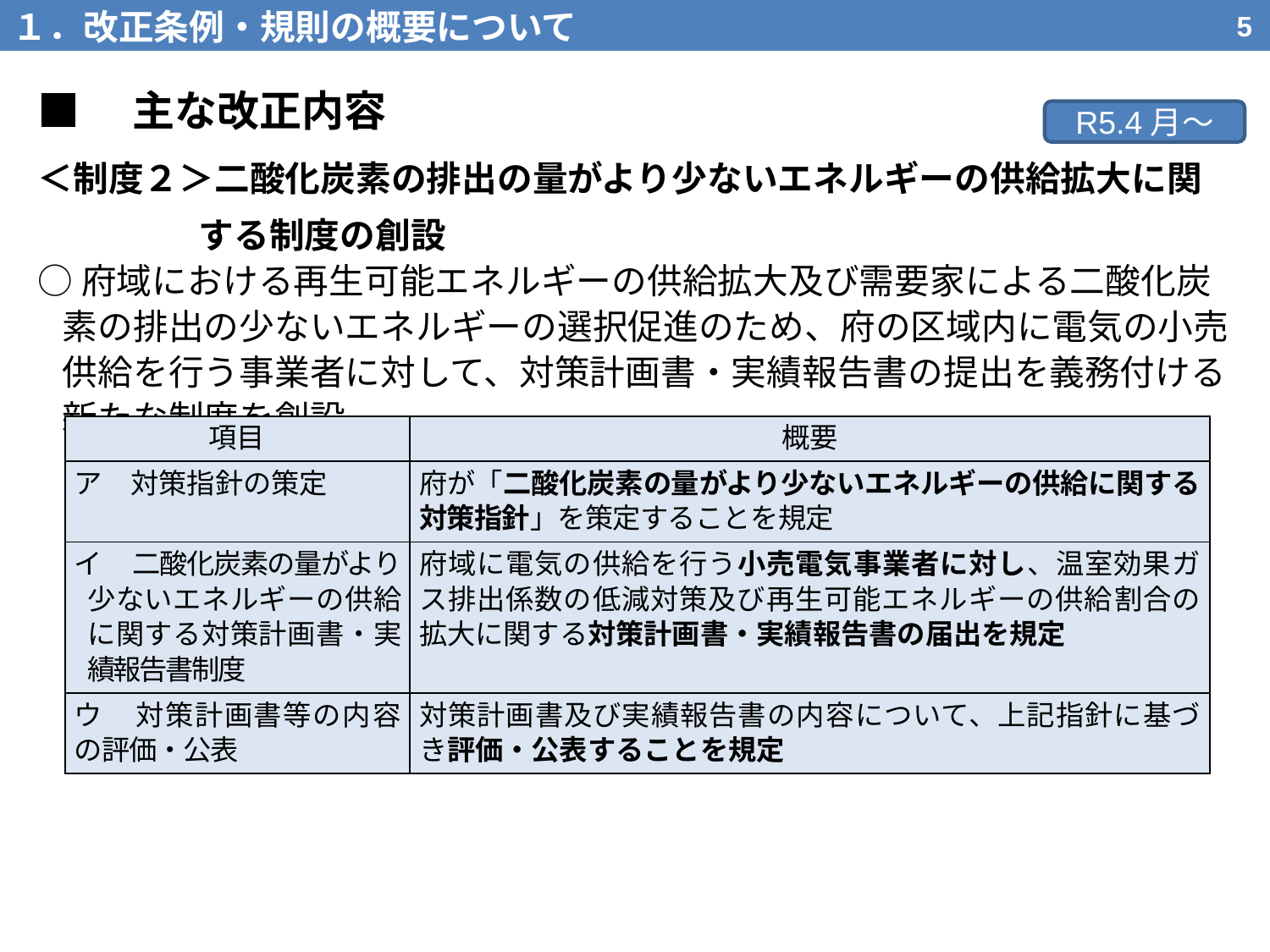

１．改正条例・規則の概要について
5
■　主な改正内容
R5.4月～
＜制度２＞二酸化炭素の排出の量がより少ないエネルギーの供給拡大に関する制度の創設
○府域における再生可能エネルギーの供給拡大及び需要家による二酸化炭素の排出の少ないエネルギーの選択促進のため、府の区域内に電気の小売供給を行う事業者に対して、対策計画書・実績報告書の提出を義務付ける新たな制度を創設
| 項目 | 概要 |
| --- | --- |
| ア　対策指針の策定 | 府が「二酸化炭素の量がより少ないエネルギーの供給に関する対策指針」を策定することを規定 |
| イ　二酸化炭素の量がより少ないエネルギーの供給に関する対策計画書・実績報告書制度 | 府域に電気の供給を行う小売電気事業者に対し、温室効果ガス排出係数の低減対策及び再生可能エネルギーの供給割合の拡大に関する対策計画書・実績報告書の届出を規定 |
| ウ　対策計画書等の内容の評価・公表 | 対策計画書及び実績報告書の内容について、上記指針に基づき評価・公表することを規定 |